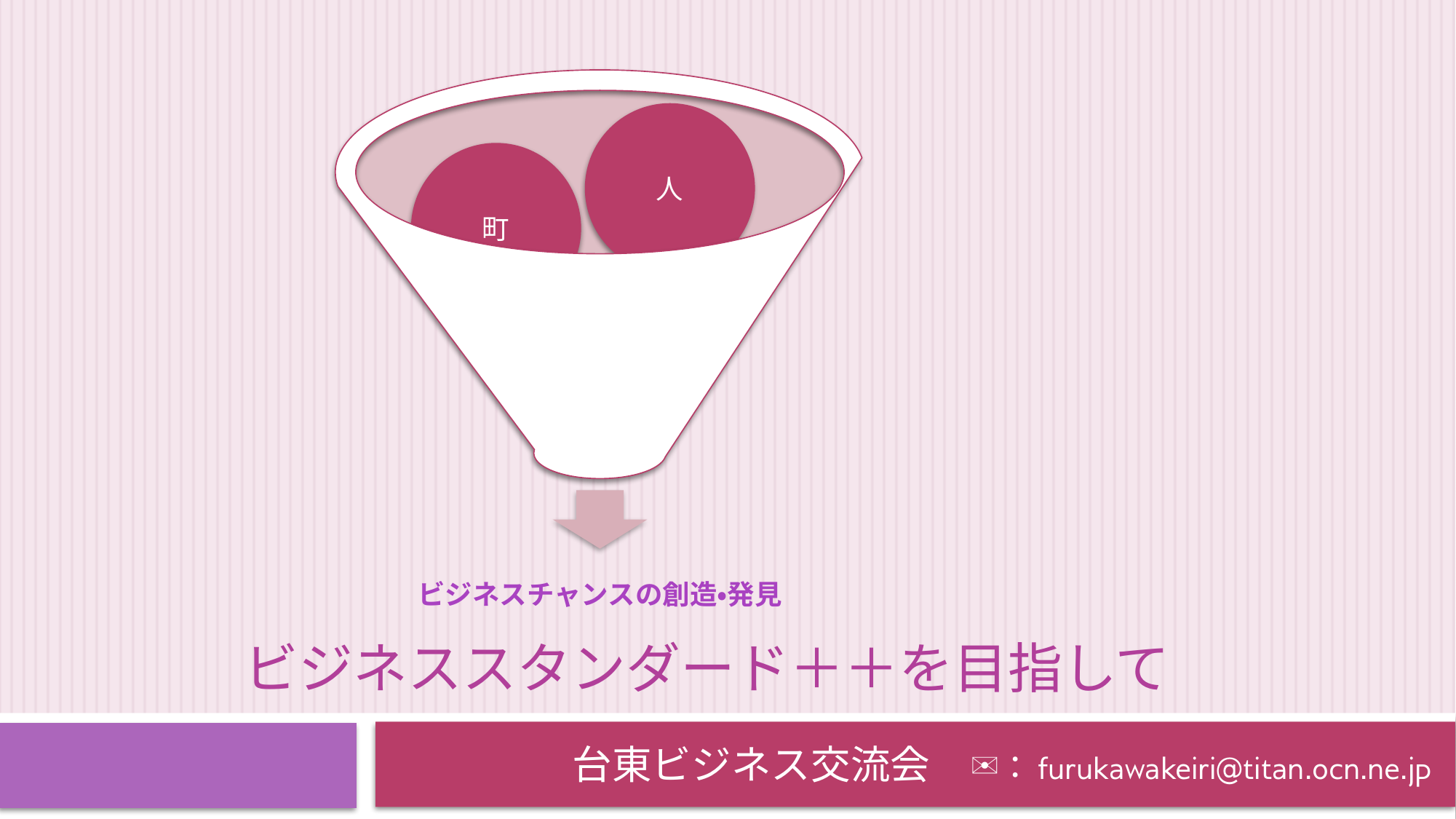

人
町
夢
ビジネスチャンスの創造・発見
# ビジネススタンダード＋＋を目指して
台東ビジネス交流会　✉：furukawakeiri@titan.ocn.ne.jp